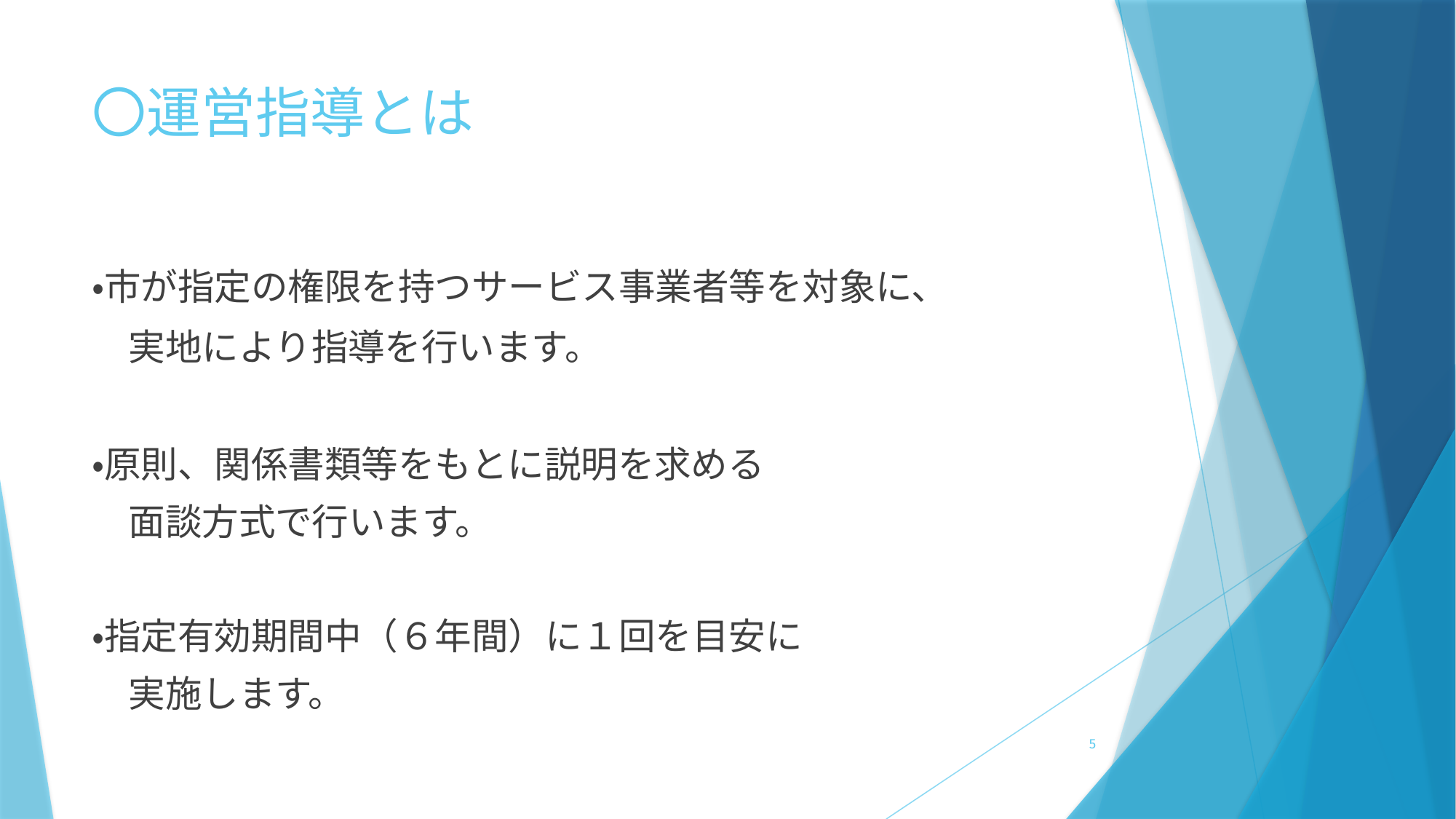

# 〇運営指導とは
・市が指定の権限を持つサービス事業者等を対象に、
　実地により指導を行います。

・原則、関係書類等をもとに説明を求める
　面談方式で行います。

・指定有効期間中（６年間）に１回を目安に
　実施します。
5